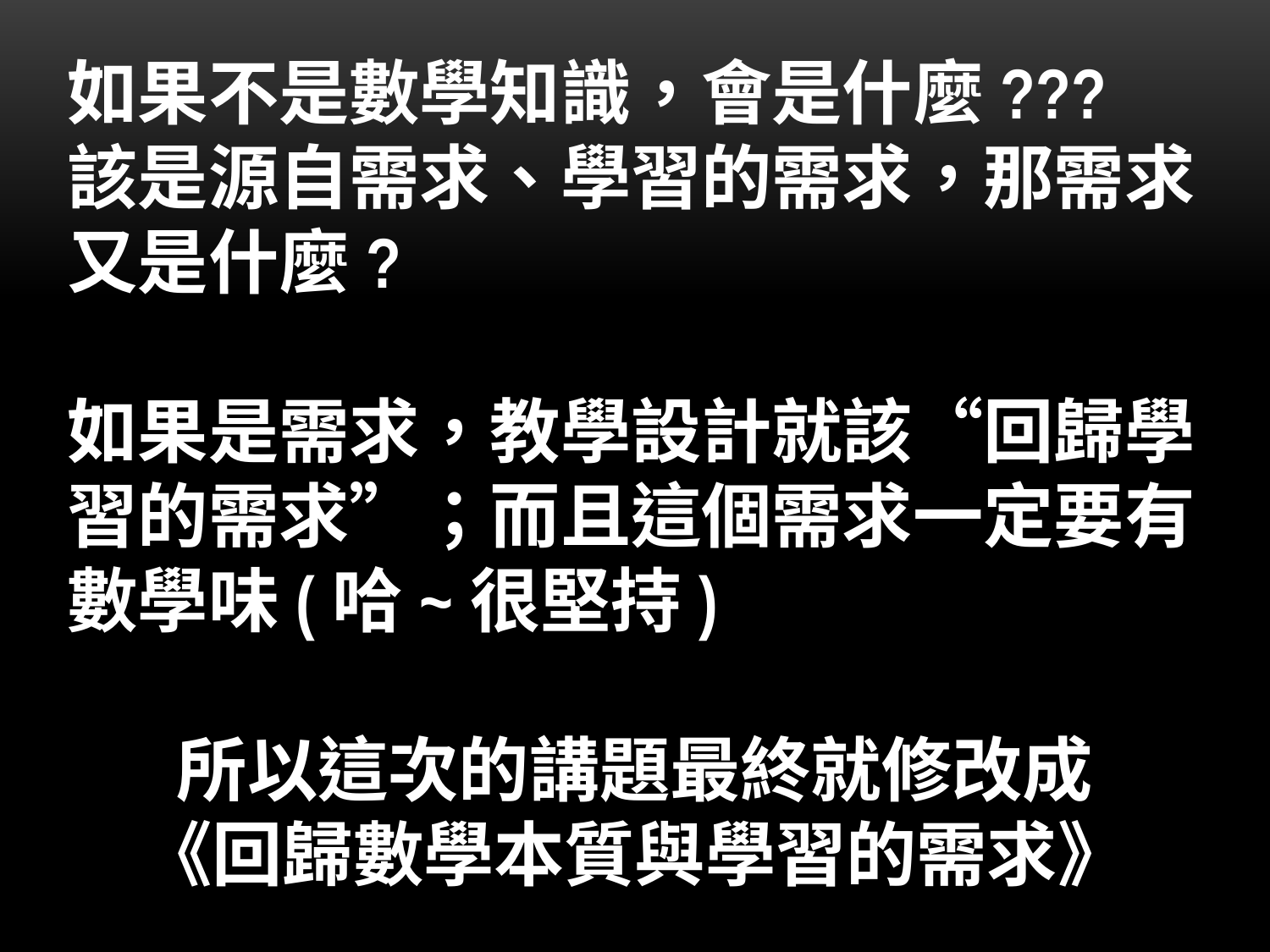

如果不是數學知識，會是什麼???
該是源自需求、學習的需求，那需求又是什麼?

如果是需求，教學設計就該“回歸學習的需求”；而且這個需求一定要有數學味(哈~很堅持)

所以這次的講題最終就修改成
《回歸數學本質與學習的需求》